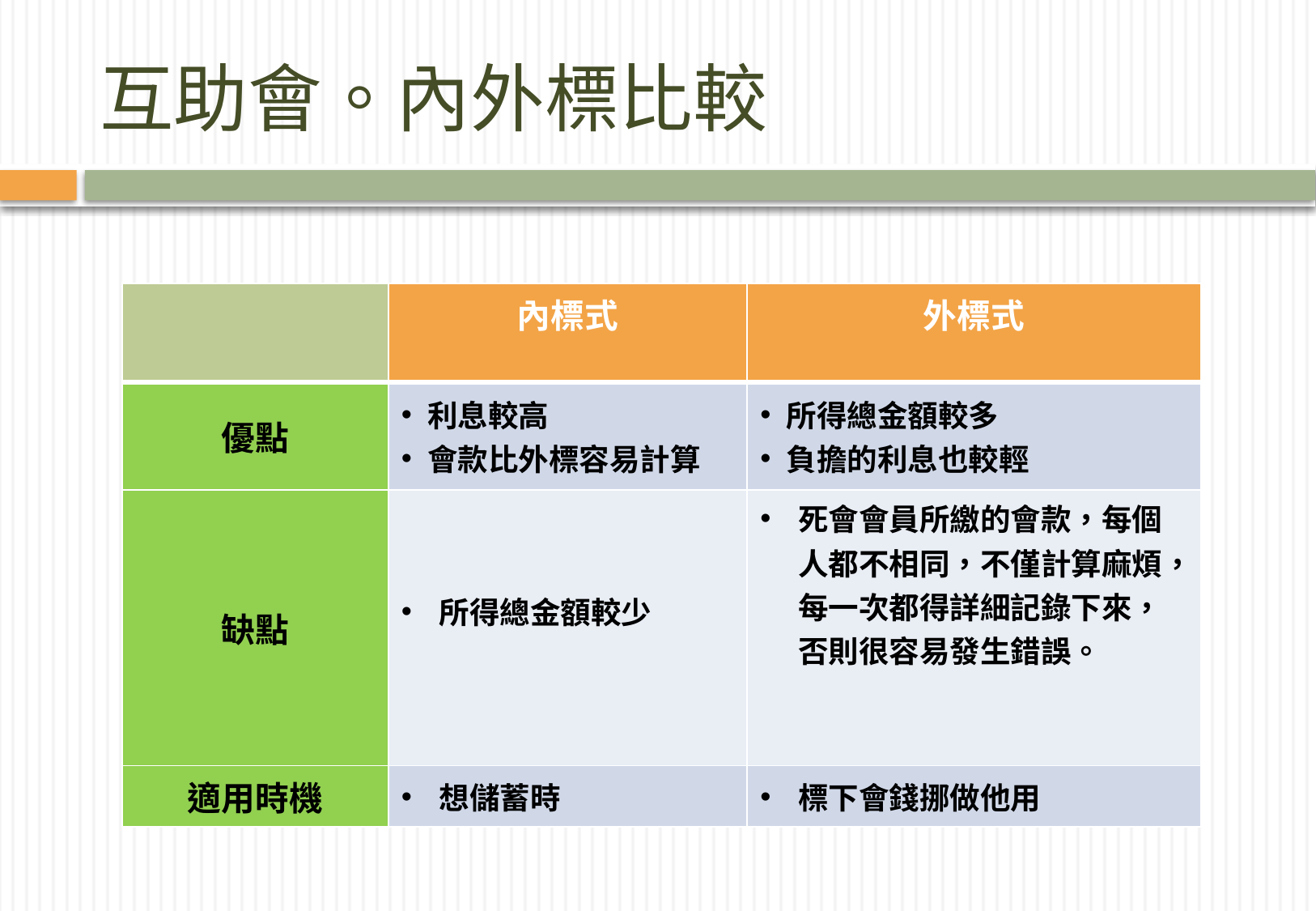

# 互助會。內外標比較
|  | 內標式 | 外標式 |
| --- | --- | --- |
| 優點 | 利息較高 會款比外標容易計算 | 所得總金額較多 負擔的利息也較輕 |
| 缺點 | 所得總金額較少 | 死會會員所繳的會款，每個人都不相同，不僅計算麻煩，每一次都得詳細記錄下來，否則很容易發生錯誤。 |
| 適用時機 | 想儲蓄時 | 標下會錢挪做他用 |